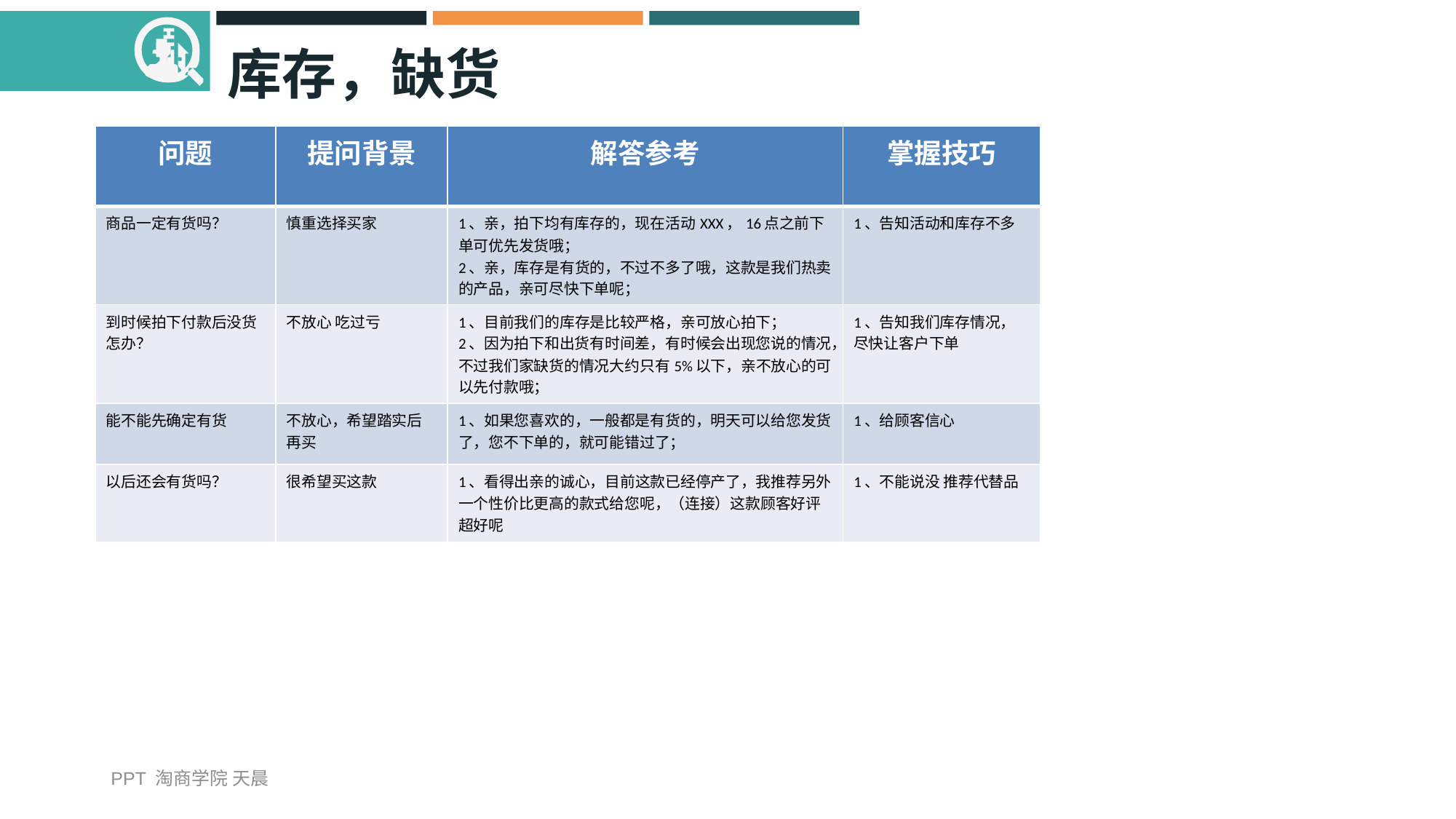

# 库存，缺货
| 问题 | 提问背景 | 解答参考 | 掌握技巧 |
| --- | --- | --- | --- |
| 商品一定有货吗？ | 慎重选择买家 | 1、亲，拍下均有库存的，现在活动XXX，16点之前下单可优先发货哦； 2、亲，库存是有货的，不过不多了哦，这款是我们热卖的产品，亲可尽快下单呢； | 1、告知活动和库存不多 |
| 到时候拍下付款后没货怎办？ | 不放心 吃过亏 | 1、目前我们的库存是比较严格，亲可放心拍下； 2、因为拍下和出货有时间差，有时候会出现您说的情况，不过我们家缺货的情况大约只有5%以下，亲不放心的可以先付款哦； | 1、告知我们库存情况，尽快让客户下单 |
| 能不能先确定有货 | 不放心，希望踏实后再买 | 1、如果您喜欢的，一般都是有货的，明天可以给您发货了，您不下单的，就可能错过了； | 1、给顾客信心 |
| 以后还会有货吗？ | 很希望买这款 | 1、看得出亲的诚心，目前这款已经停产了，我推荐另外一个性价比更高的款式给您呢，（连接）这款顾客好评超好呢 | 1、不能说没 推荐代替品 |
PPT 淘商学院 天晨